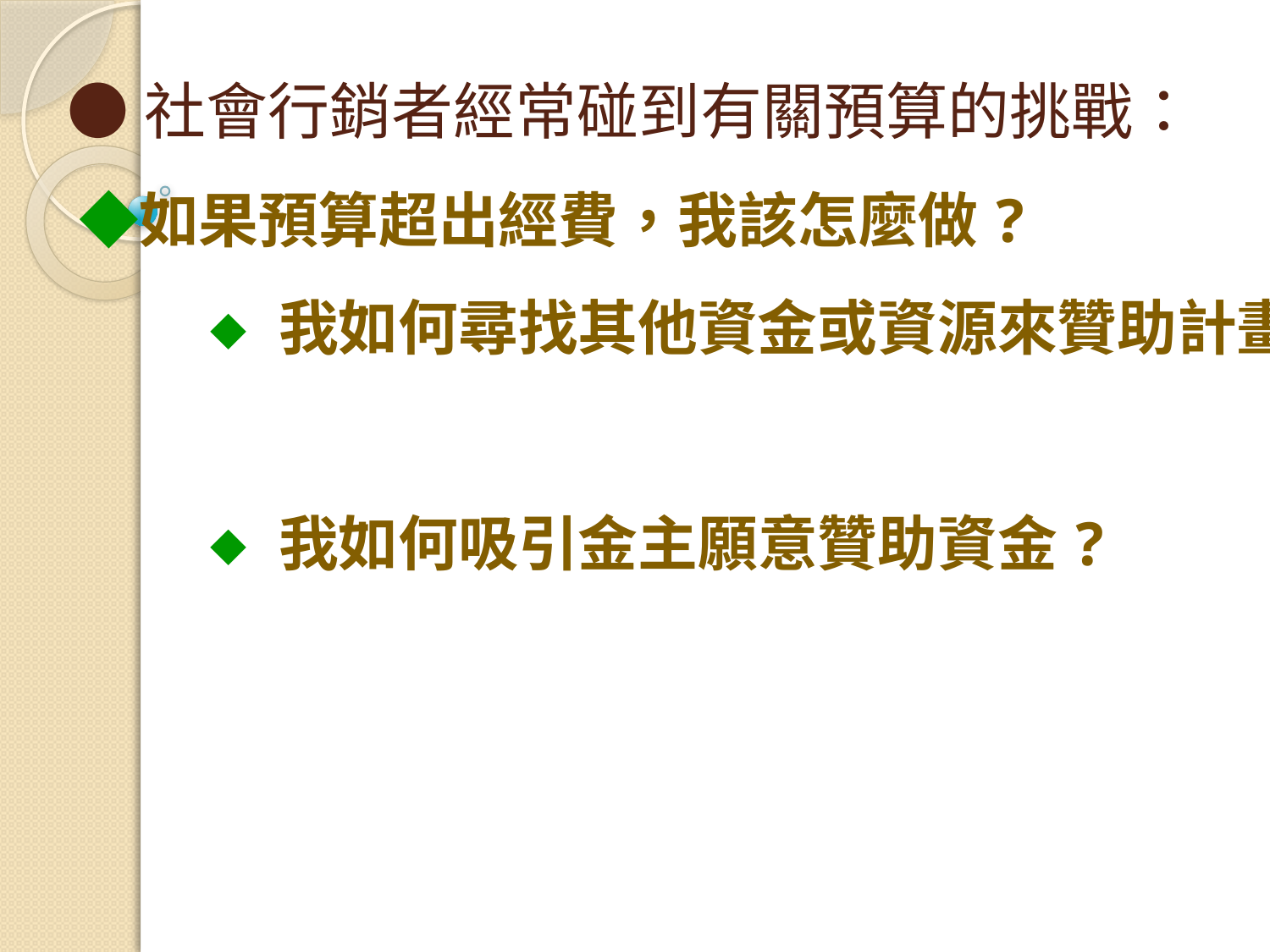

# ●社會行銷者經常碰到有關預算的挑戰： ◆如果預算超出經費，我該怎麼做? ◆我如何尋找其他資金或資源來贊助計畫? ◆我如何吸引金主願意贊助資金?